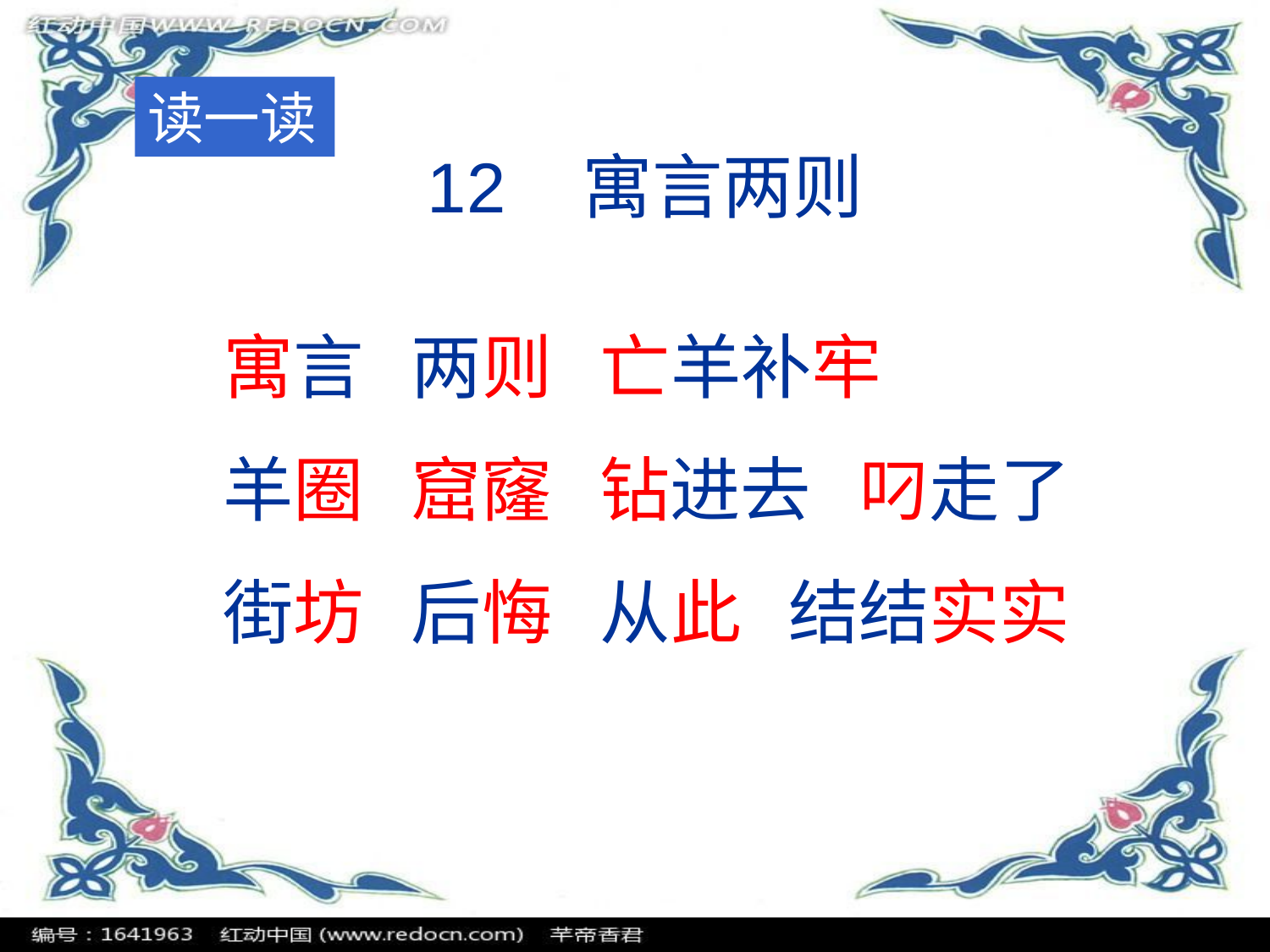

读一读
12   寓言两则
寓言   两则   亡羊补牢

羊圈   窟窿   钻进去   叼走了

街坊   后悔   从此   结结实实